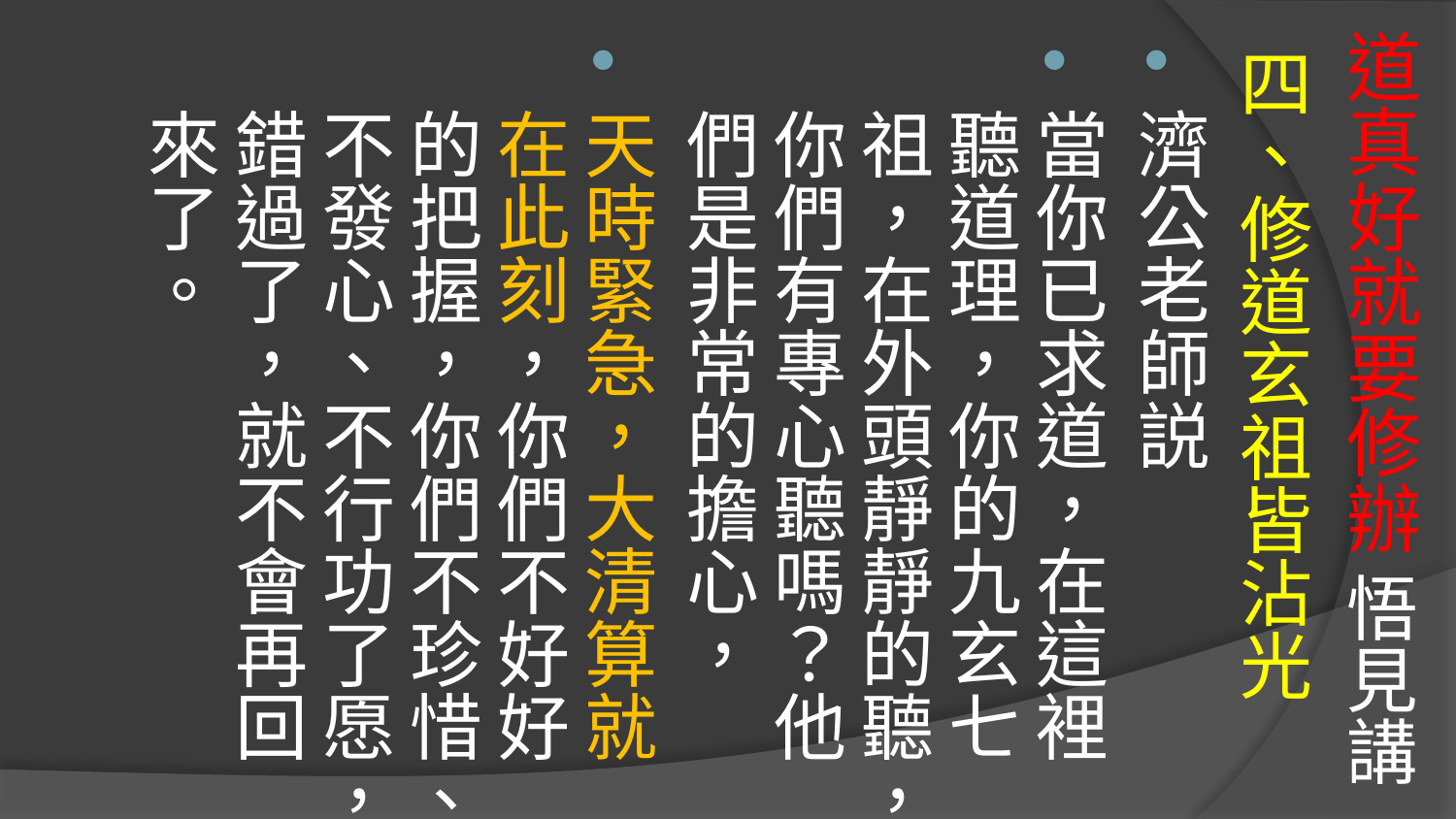

# 道真好就要修辦 悟見講
四、修道玄祖皆沾光
濟公老師説
當你已求道，在這裡聽道理，你的九玄七祖，在外頭靜靜的聽，你們有專心聽嗎？他們是非常的擔心，
天時緊急，大清算就在此刻，你們不好好的把握，你們不珍惜、不發心、不行功了愿，錯過了，就不會再回來了。